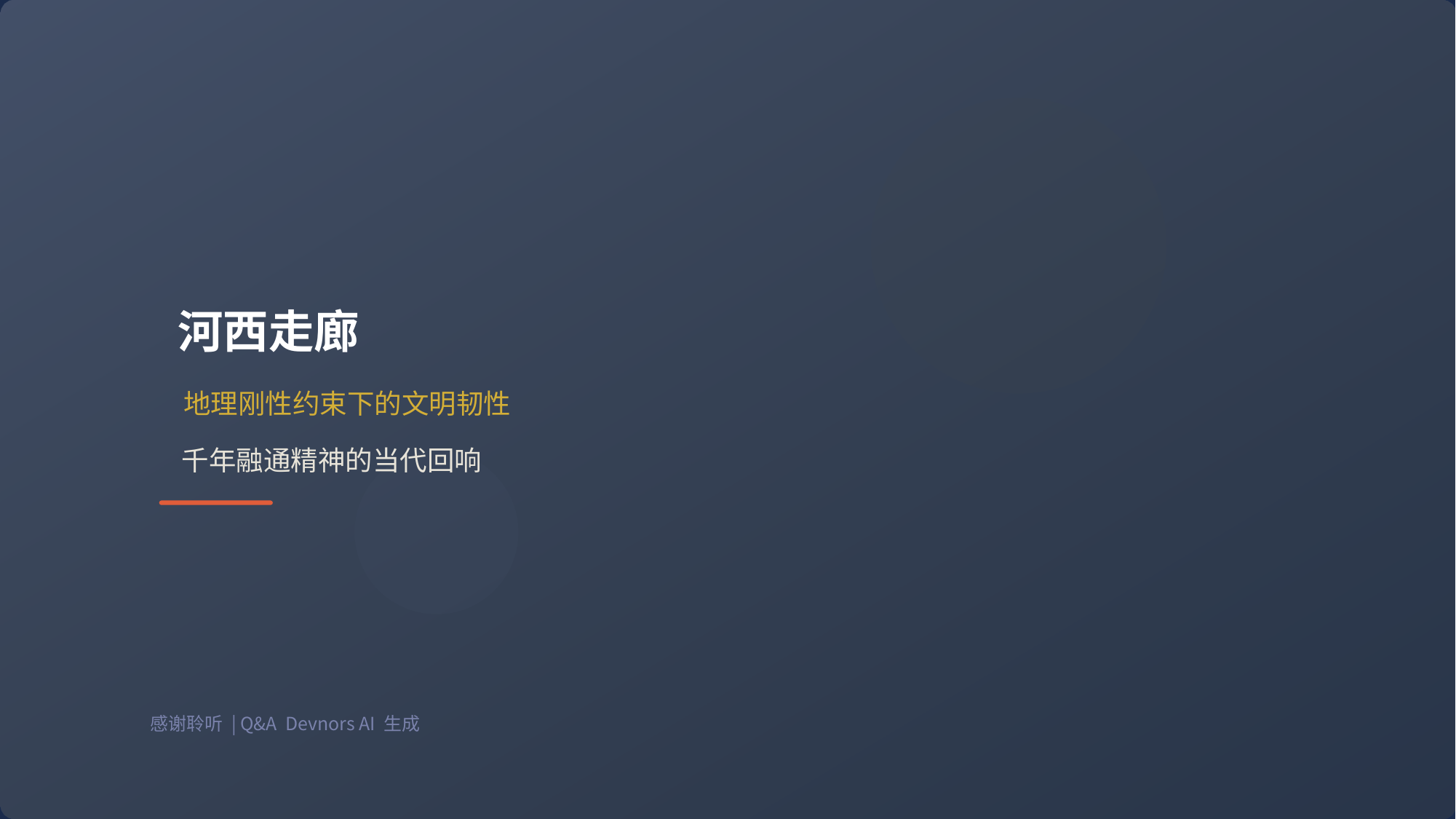

河西走廊
地理刚性约束下的文明韧性
千年融通精神的当代回响

感谢聆听 | Q&A  Devnors AI 生成